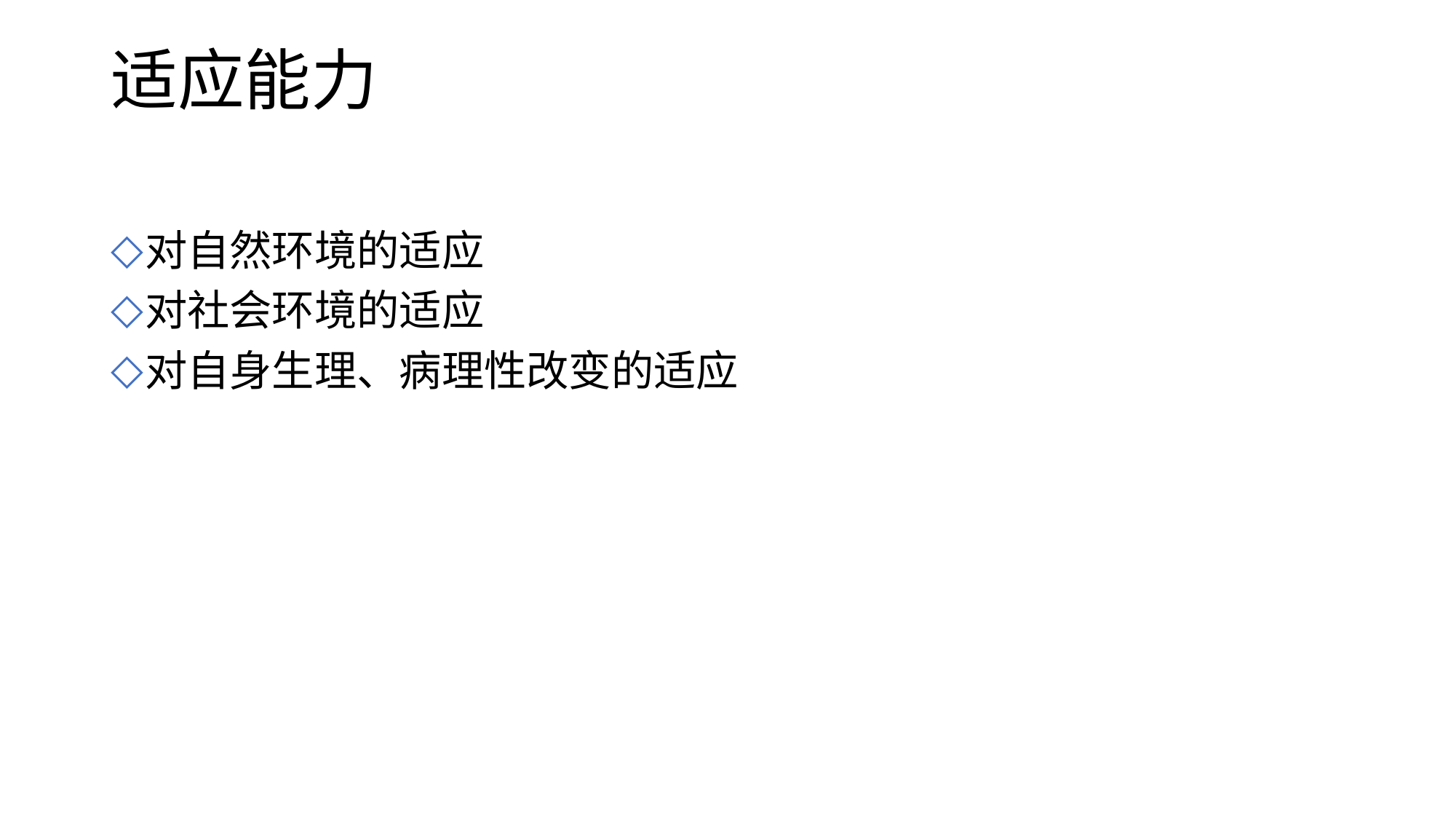

# 适应能力
对自然环境的适应
对社会环境的适应
对自身生理、病理性改变的适应